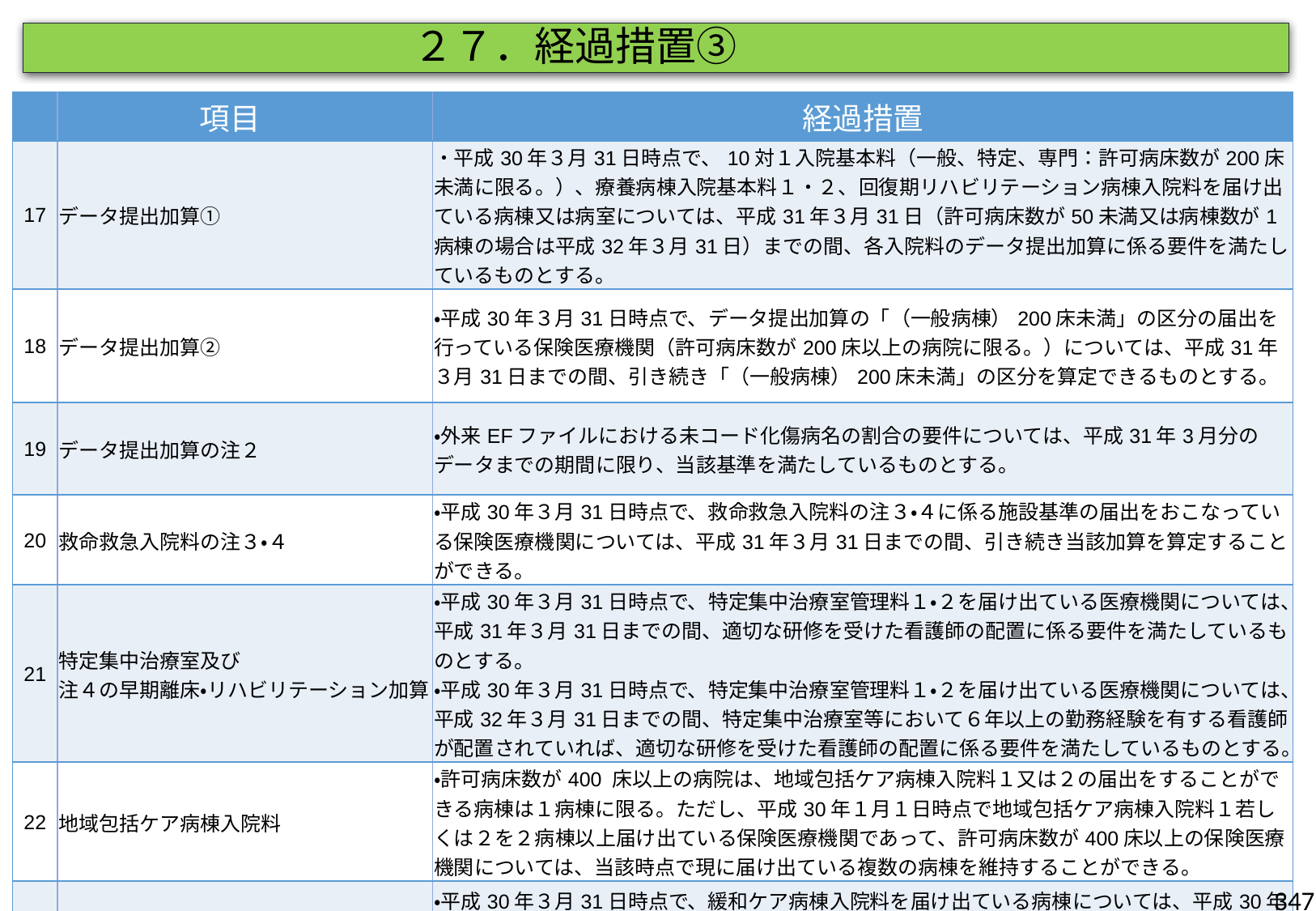

２７．経過措置③
|  | 項目 | 経過措置 |
| --- | --- | --- |
| 17 | データ提出加算① | ・平成30年３月31日時点で、10対１入院基本料（一般、特定、専門：許可病床数が200床未満に限る。）、療養病棟入院基本料１・２、回復期リハビリテーション病棟入院料を届け出ている病棟又は病室については、平成31年３月31日（許可病床数が50未満又は病棟数が1病棟の場合は平成32年３月31日）までの間、各入院料のデータ提出加算に係る要件を満たしているものとする。 |
| 18 | データ提出加算② | ・平成30年３月31日時点で、データ提出加算の「（一般病棟）200床未満」の区分の届出を行っている保険医療機関（許可病床数が200床以上の病院に限る。）については、平成31年３月31日までの間、引き続き「（一般病棟）200床未満」の区分を算定できるものとする。 |
| 19 | データ提出加算の注２ | ・外来EFファイルにおける未コード化傷病名の割合の要件については、平成31年3月分のデータまでの期間に限り、当該基準を満たしているものとする。 |
| 20 | 救命救急入院料の注３・４ | ・平成30年３月31日時点で、救命救急入院料の注３・４に係る施設基準の届出をおこなっている保険医療機関については、平成31年３月31日までの間、引き続き当該加算を算定することができる。 |
| 21 | 特定集中治療室及び 注４の早期離床・リハビリテーション加算 | ・平成30年３月31日時点で、特定集中治療室管理料１・２を届け出ている医療機関については、平成31年３月31日までの間、適切な研修を受けた看護師の配置に係る要件を満たしているものとする。 ・平成30年３月31日時点で、特定集中治療室管理料１・２を届け出ている医療機関については、平成32年３月31日までの間、特定集中治療室等において６年以上の勤務経験を有する看護師が配置されていれば、適切な研修を受けた看護師の配置に係る要件を満たしているものとする。 |
| 22 | 地域包括ケア病棟入院料 | ・許可病床数が400 床以上の病院は、地域包括ケア病棟入院料１又は２の届出をすることができる病棟は１病棟に限る。ただし、平成30年１月１日時点で地域包括ケア病棟入院料１若しくは２を２病棟以上届け出ている保険医療機関であって、許可病床数が400床以上の保険医療機関については、当該時点で現に届け出ている複数の病棟を維持することができる。 |
| 23 | 緩和ケア病棟入院料 | ・平成30年３月31日時点で、緩和ケア病棟入院料を届け出ている病棟については、平成30年９月30日までの間、緊急時 の対応方針等に関する体制及び実績に係る要件を満たしているものとする。 |
347